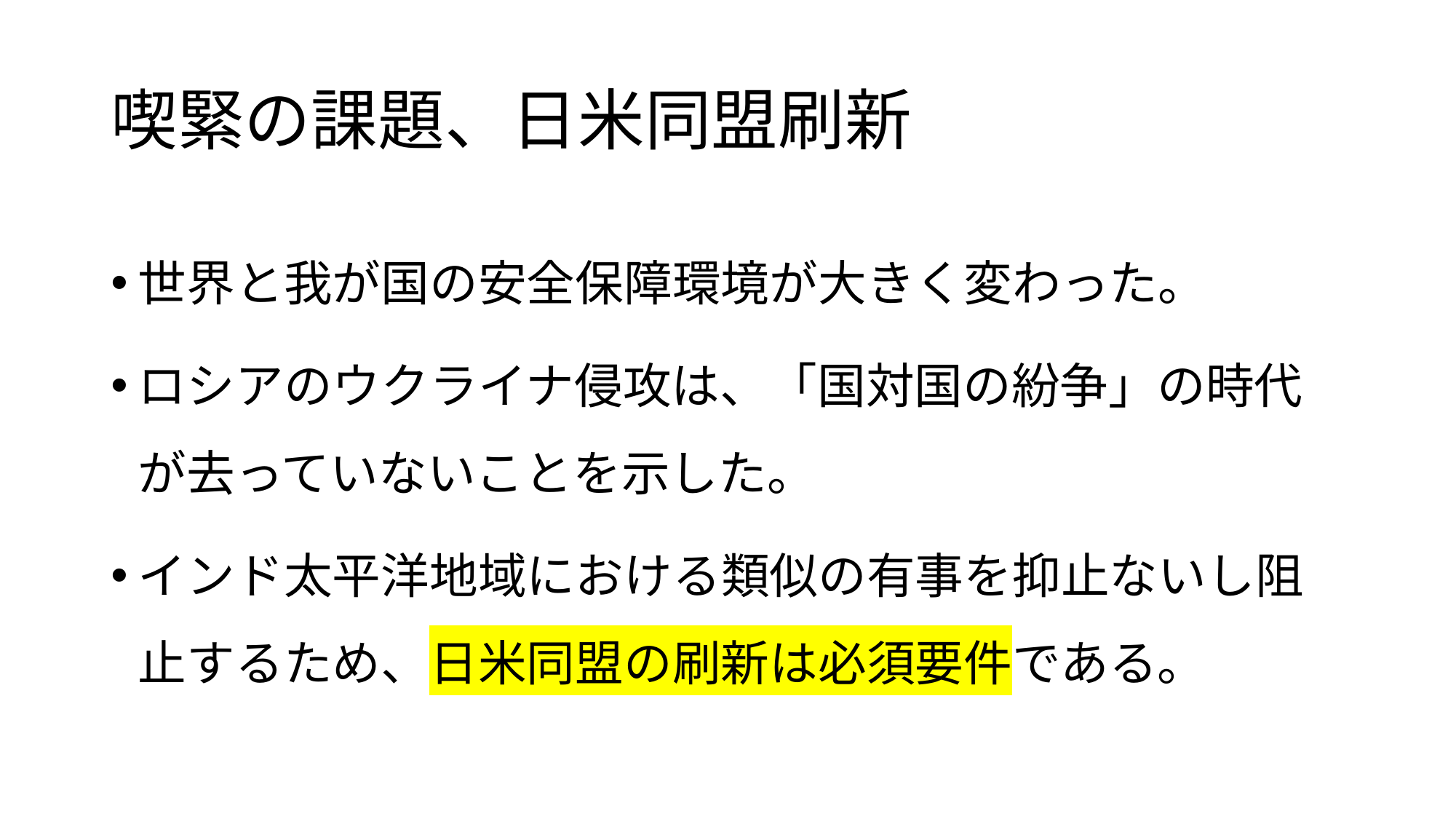

# 喫緊の課題、日米同盟刷新
世界と我が国の安全保障環境が大きく変わった。
ロシアのウクライナ侵攻は、「国対国の紛争」の時代が去っていないことを示した。
インド太平洋地域における類似の有事を抑止ないし阻止するため、日米同盟の刷新は必須要件である。